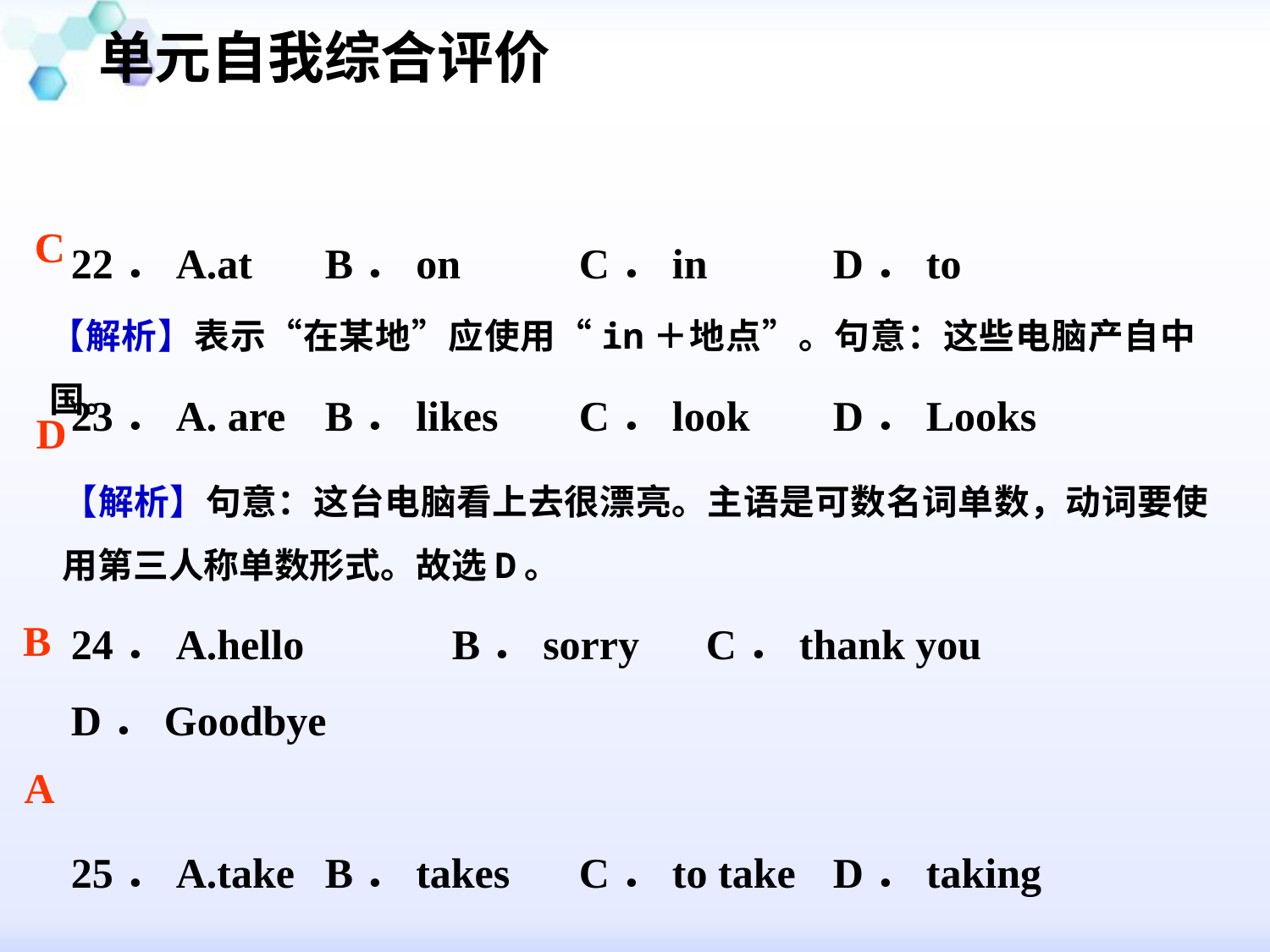

单元自我综合评价
#
22．A.at  	B．on  	C．in  	D．to

23．A. are  	B．likes  	C．look  	D．Looks

24．A.hello  	B．sorry	C．thank you  D．Goodbye

25．A.take  	B．takes   	C．to take  	D．taking
C
【解析】表示“在某地”应使用“in＋地点”。句意：这些电脑产自中国。
D
【解析】句意：这台电脑看上去很漂亮。主语是可数名词单数，动词要使用第三人称单数形式。故选D。
B
A